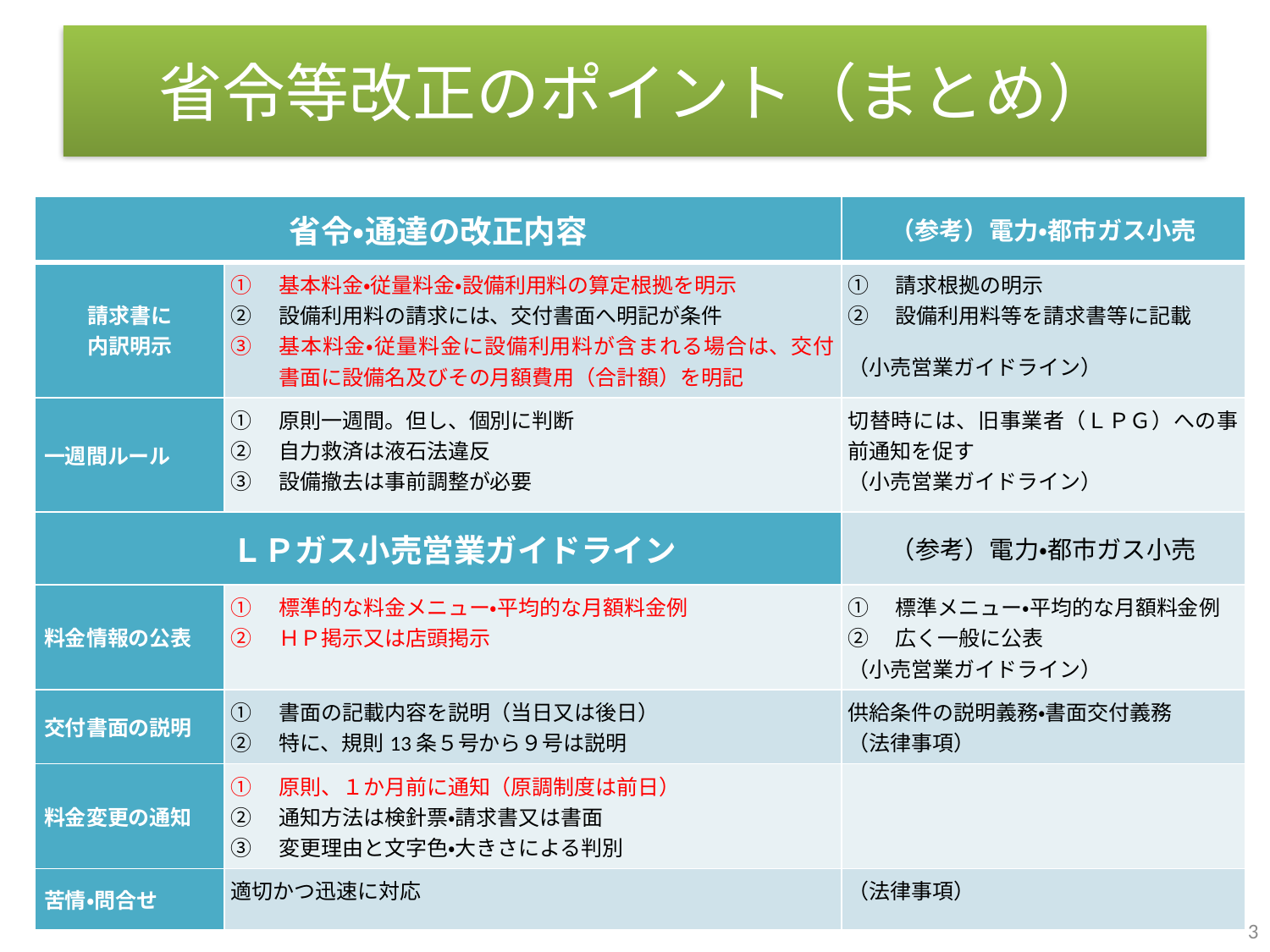

省令等改正のポイント（まとめ）
| 省令・通達の改正内容 |  | （参考）電力・都市ガス小売 |
| --- | --- | --- |
| 請求書に 内訳明示 | 基本料金・従量料金・設備利用料の算定根拠を明示 設備利用料の請求には、交付書面へ明記が条件 基本料金・従量料金に設備利用料が含まれる場合は、交付書面に設備名及びその月額費用（合計額）を明記 | 請求根拠の明示 設備利用料等を請求書等に記載   （小売営業ガイドライン） |
| 一週間ルール | 原則一週間。但し、個別に判断 自力救済は液石法違反 設備撤去は事前調整が必要 | 切替時には、旧事業者（ＬＰＧ）への事前通知を促す （小売営業ガイドライン） |
| ＬＰガス小売営業ガイドライン |  | （参考）電力・都市ガス小売 |
| 料金情報の公表 | 標準的な料金メニュー・平均的な月額料金例 ＨＰ掲示又は店頭掲示 | 標準メニュー・平均的な月額料金例 広く一般に公表 （小売営業ガイドライン） |
| 交付書面の説明 | 書面の記載内容を説明（当日又は後日） 特に、規則13条５号から９号は説明 | 供給条件の説明義務・書面交付義務 （法律事項） |
| 料金変更の通知 | 原則、１か月前に通知（原調制度は前日） 通知方法は検針票・請求書又は書面 変更理由と文字色・大きさによる判別 |  |
| 苦情・問合せ | 適切かつ迅速に対応 | （法律事項） |
3